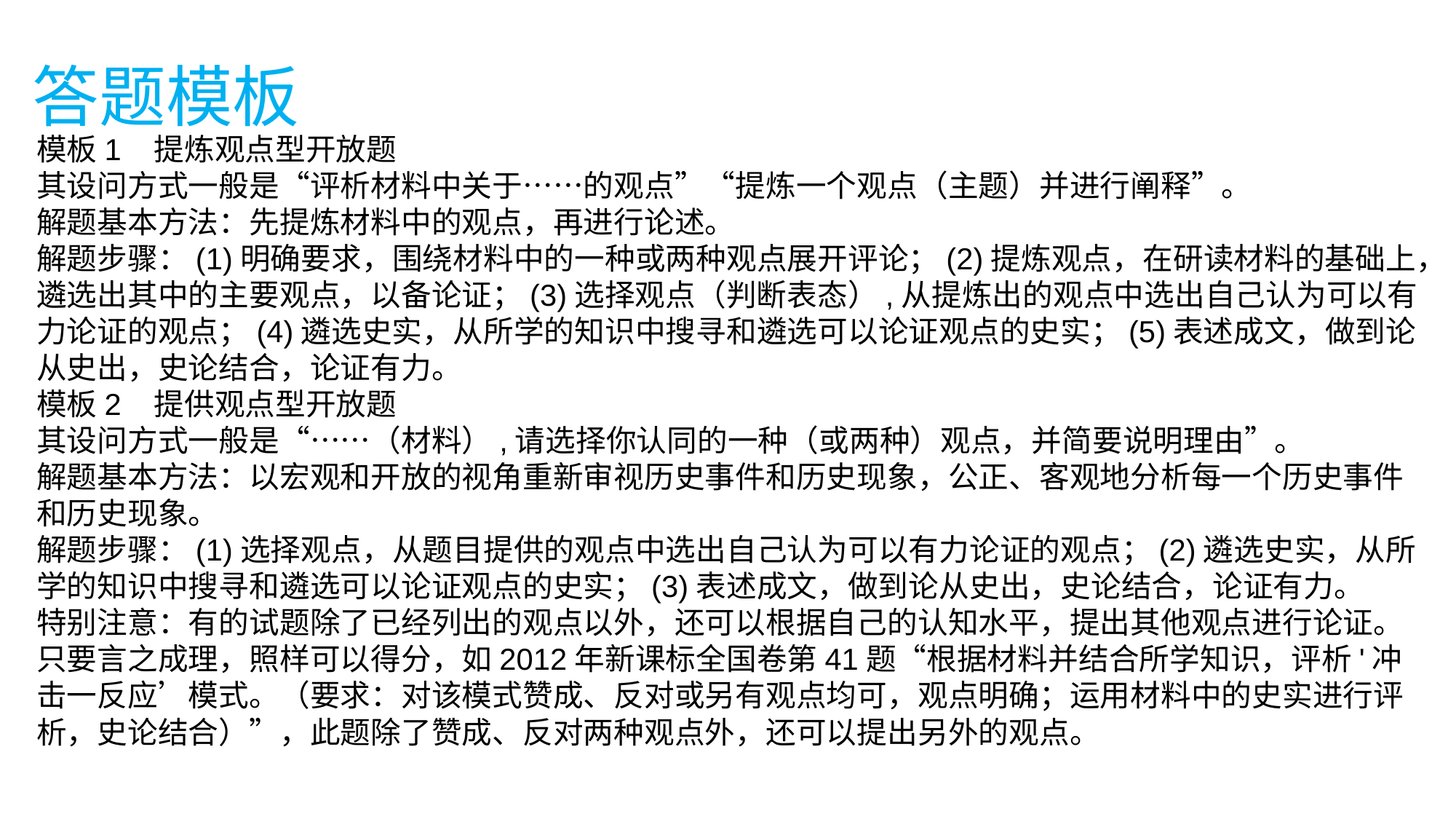

# 答题模板
模板1   提炼观点型开放题
其设问方式一般是“评析材料中关于……的观点”“提炼一个观点（主题）并进行阐释”。
解题基本方法：先提炼材料中的观点，再进行论述。
解题步骤：(1)明确要求，围绕材料中的一种或两种观点展开评论；(2)提炼观点，在研读材料的基础上，遴选出其中的主要观点，以备论证；(3)选择观点（判断表态）,从提炼出的观点中选出自己认为可以有力论证的观点；(4)遴选史实，从所学的知识中搜寻和遴选可以论证观点的史实；(5)表述成文，做到论从史出，史论结合，论证有力。
模板2   提供观点型开放题
其设问方式一般是“……（材料）,请选择你认同的一种（或两种）观点，并简要说明理由”。
解题基本方法：以宏观和开放的视角重新审视历史事件和历史现象，公正、客观地分析每一个历史事件和历史现象。
解题步骤：(1)选择观点，从题目提供的观点中选出自己认为可以有力论证的观点；(2)遴选史实，从所学的知识中搜寻和遴选可以论证观点的史实；(3)表述成文，做到论从史出，史论结合，论证有力。
特别注意：有的试题除了已经列出的观点以外，还可以根据自己的认知水平，提出其他观点进行论证。只要言之成理，照样可以得分，如2012年新课标全国卷第41题“根据材料并结合所学知识，评析'冲击一反应’模式。（要求：对该模式赞成、反对或另有观点均可，观点明确；运用材料中的史实进行评析，史论结合）”，此题除了赞成、反对两种观点外，还可以提出另外的观点。